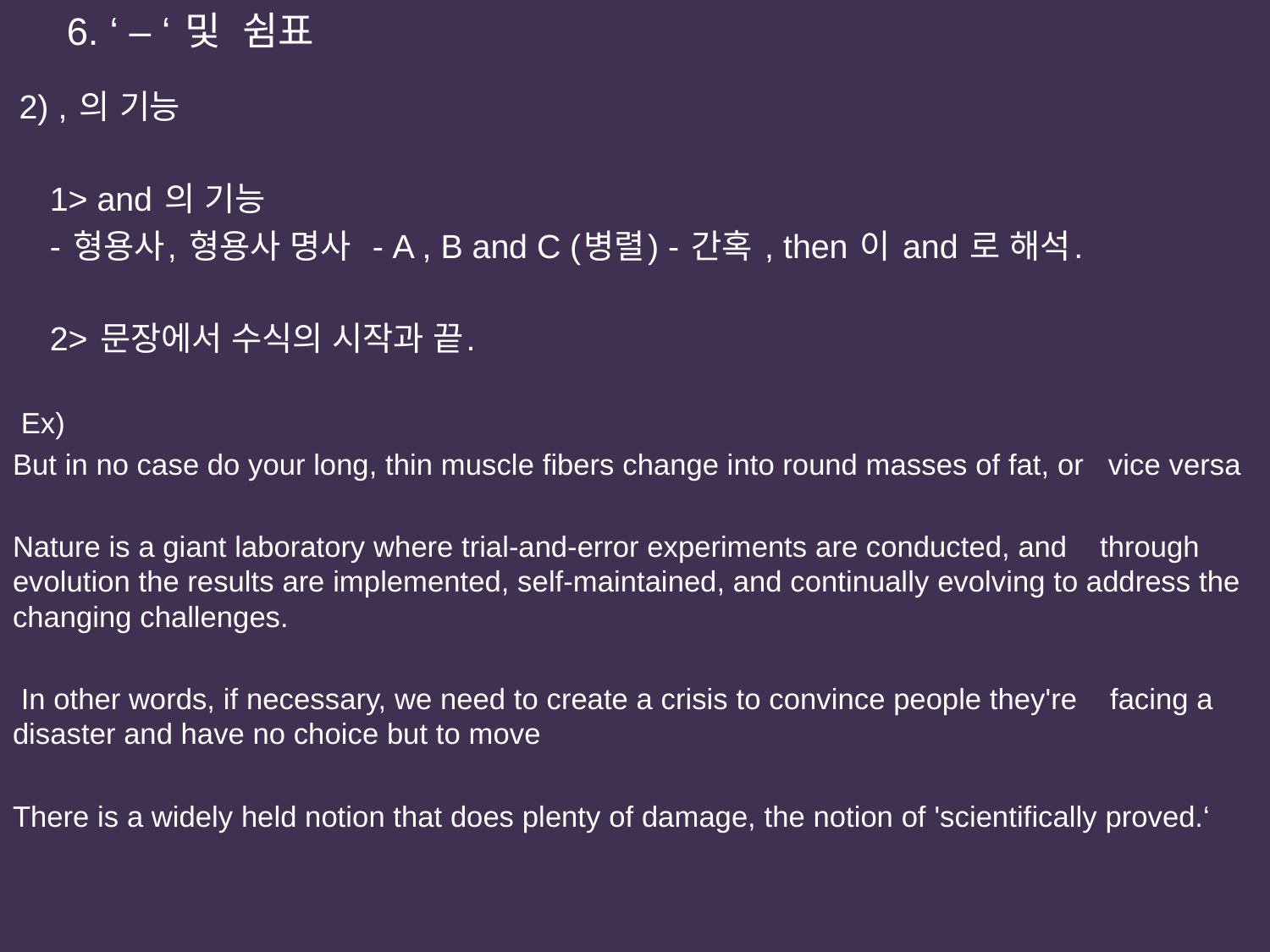

6. ‘ – ‘ 및  쉼표

 2) , 의 기능

    1> and 의 기능
    - 형용사, 형용사 명사  - A , B and C (병렬) - 간혹 , then 이 and 로 해석.

    2> 문장에서 수식의 시작과 끝.

 Ex)
But in no case do your long, thin muscle fibers change into round masses of fat, or   vice versa

Nature is a giant laboratory where trial-and-error experiments are conducted, and    through evolution the results are implemented, self-maintained, and continually evolving to address the changing challenges.

 In other words, if necessary, we need to create a crisis to convince people they're    facing a disaster and have no choice but to move

There is a widely held notion that does plenty of damage, the notion of 'scientifically proved.‘

#